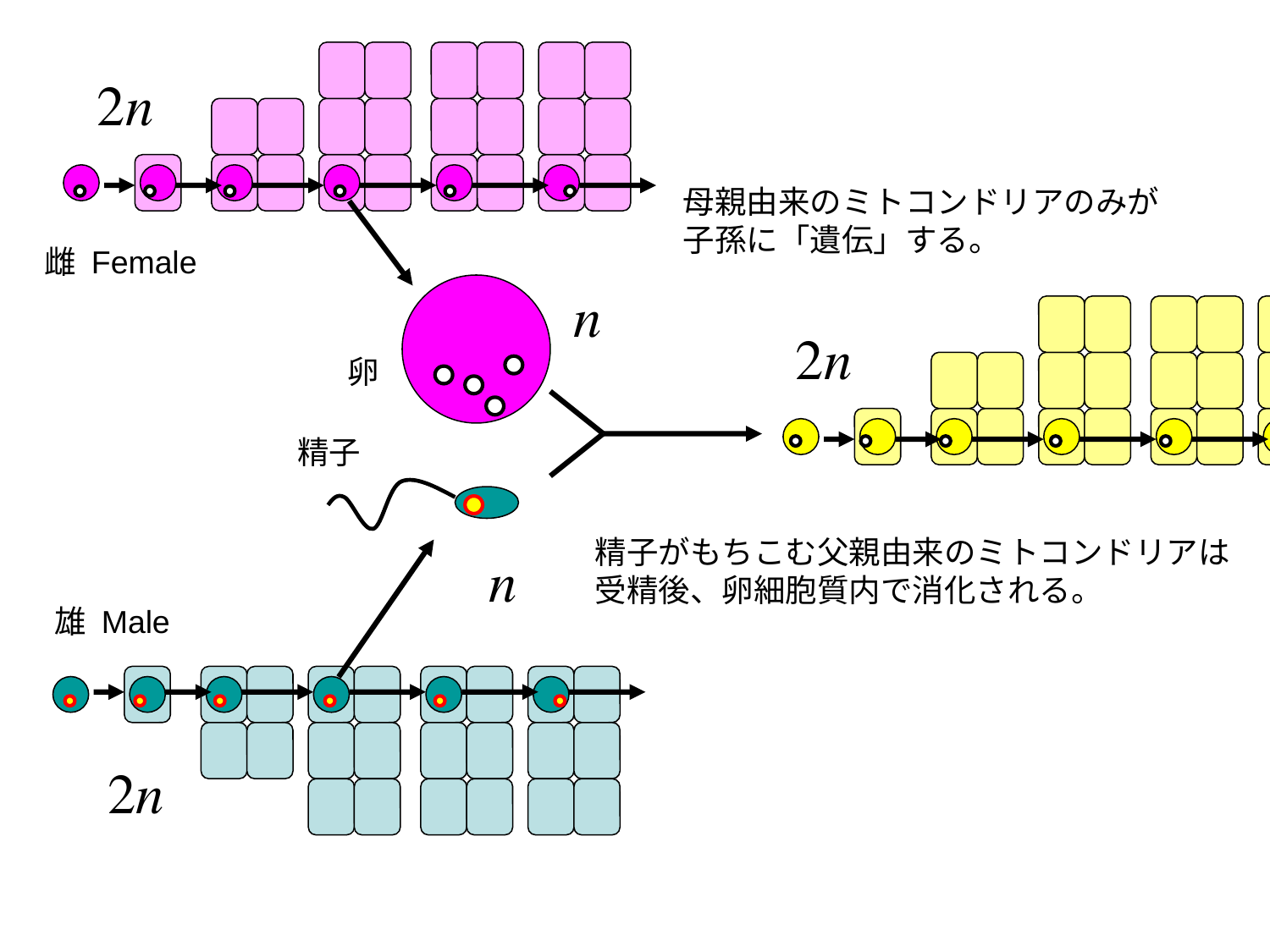

2n
母親由来のミトコンドリアのみが
子孫に「遺伝」する。

雌 Female
雄 Male

n

2n
卵
精子

精子がもちこむ父親由来のミトコンドリアは
受精後、卵細胞質内で消化される。

n

2n